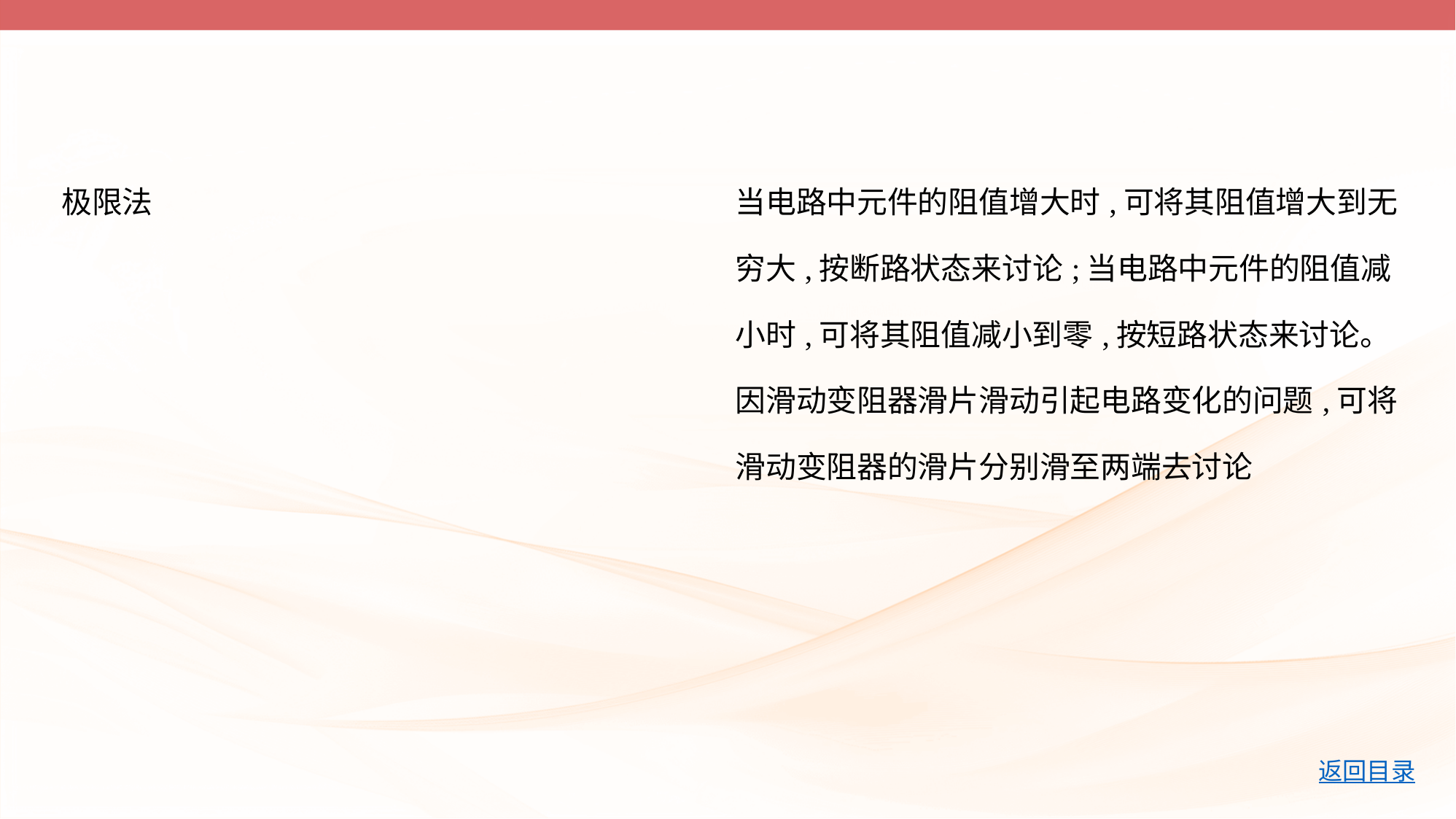

| 极限法 | 当电路中元件的阻值增大时,可将其阻值增大到无 穷大,按断路状态来讨论;当电路中元件的阻值减 小时,可将其阻值减小到零,按短路状态来讨论。 因滑动变阻器滑片滑动引起电路变化的问题,可将 滑动变阻器的滑片分别滑至两端去讨论 |
| --- | --- |